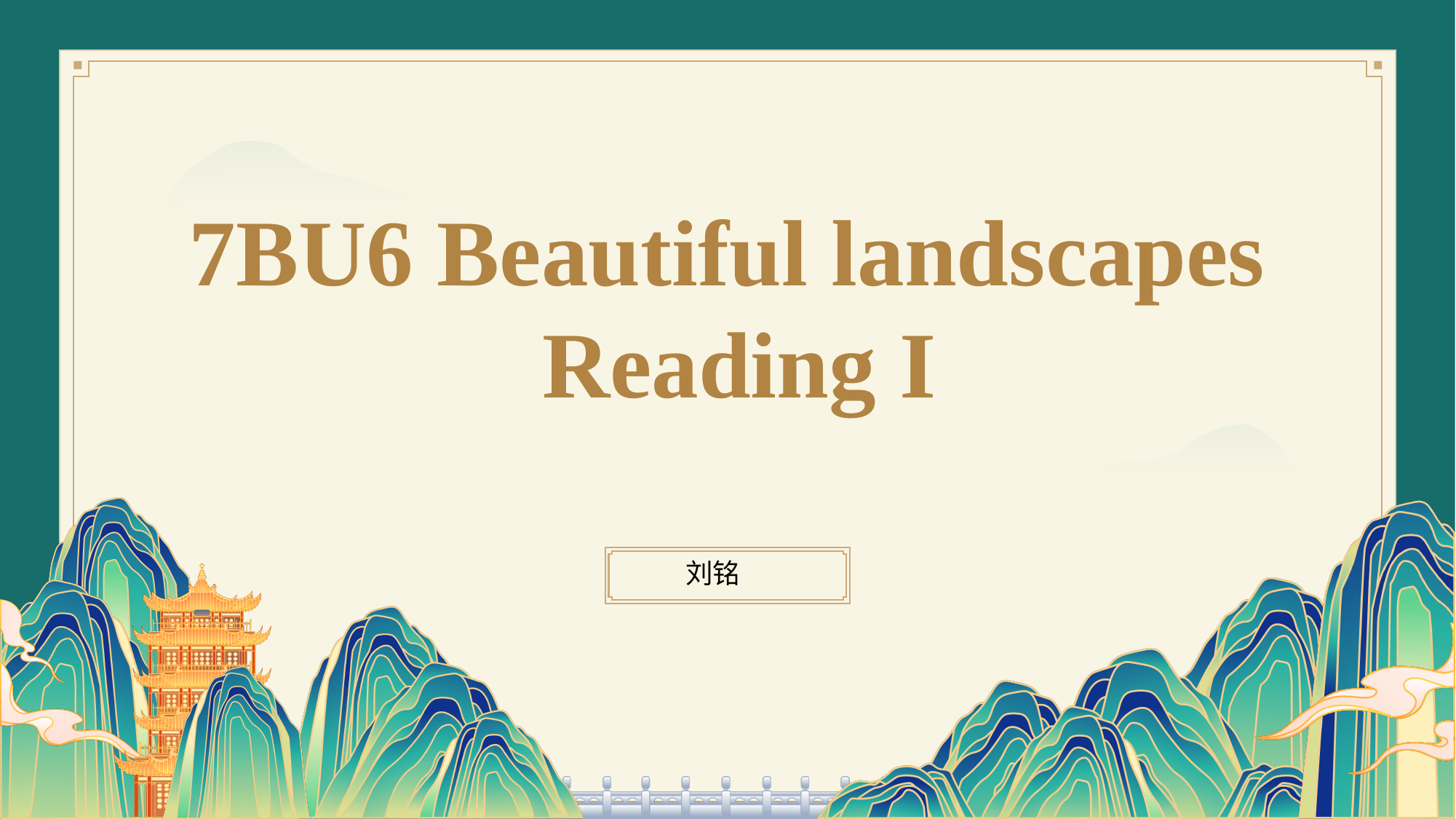

# 7BU6 Beautiful landscapes Reading I
刘铭